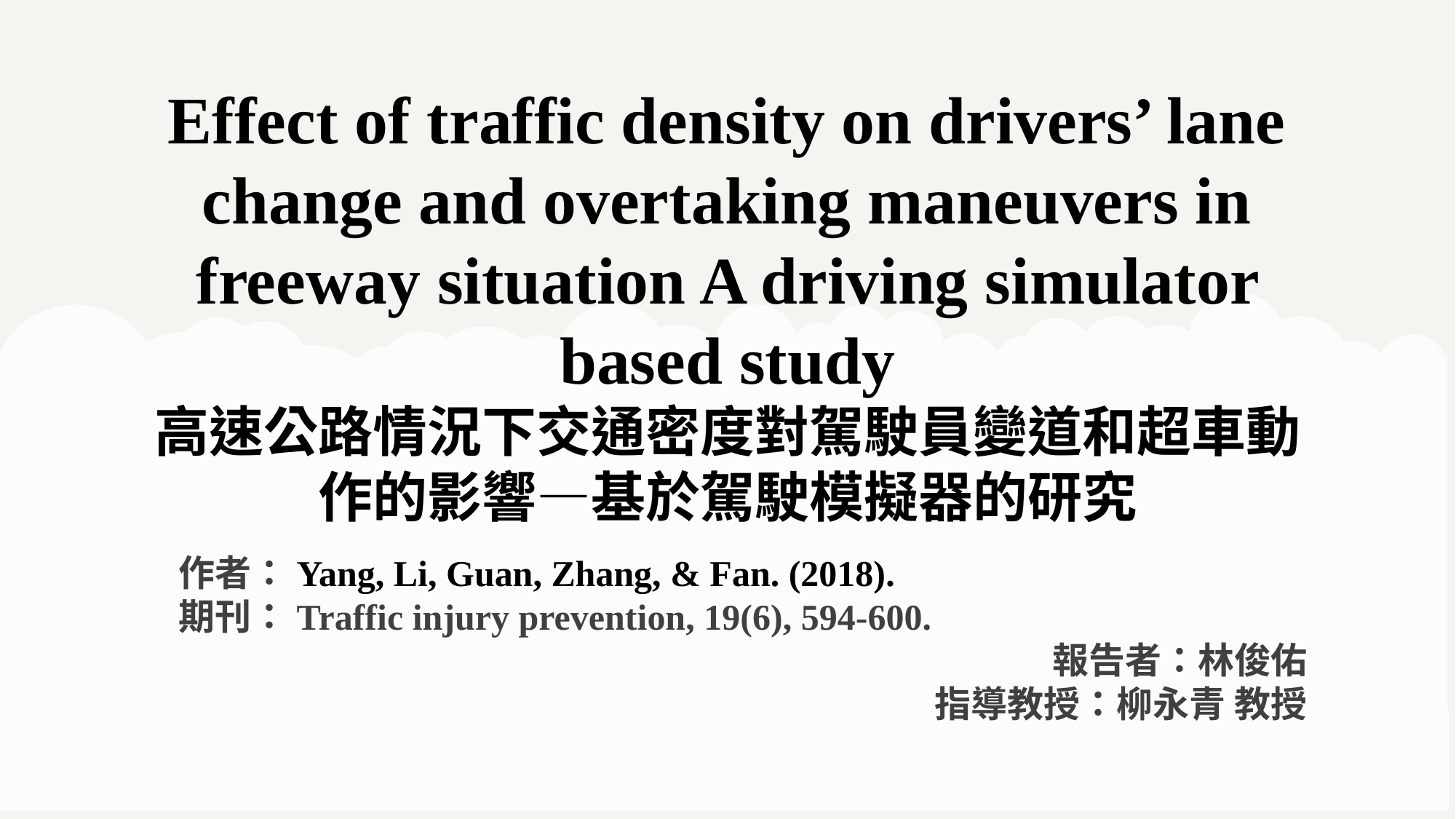

Effect of traffic density on drivers’ lane change and overtaking maneuvers in freeway situation A driving simulator based study
高速公路情況下交通密度對駕駛員變道和超車動作的影響—基於駕駛模擬器的研究

作者：Yang, Li, Guan, Zhang, & Fan. (2018).
期刊：Traffic injury prevention, 19(6), 594-600.
報告者：林俊佑
指導教授：柳永青 教授